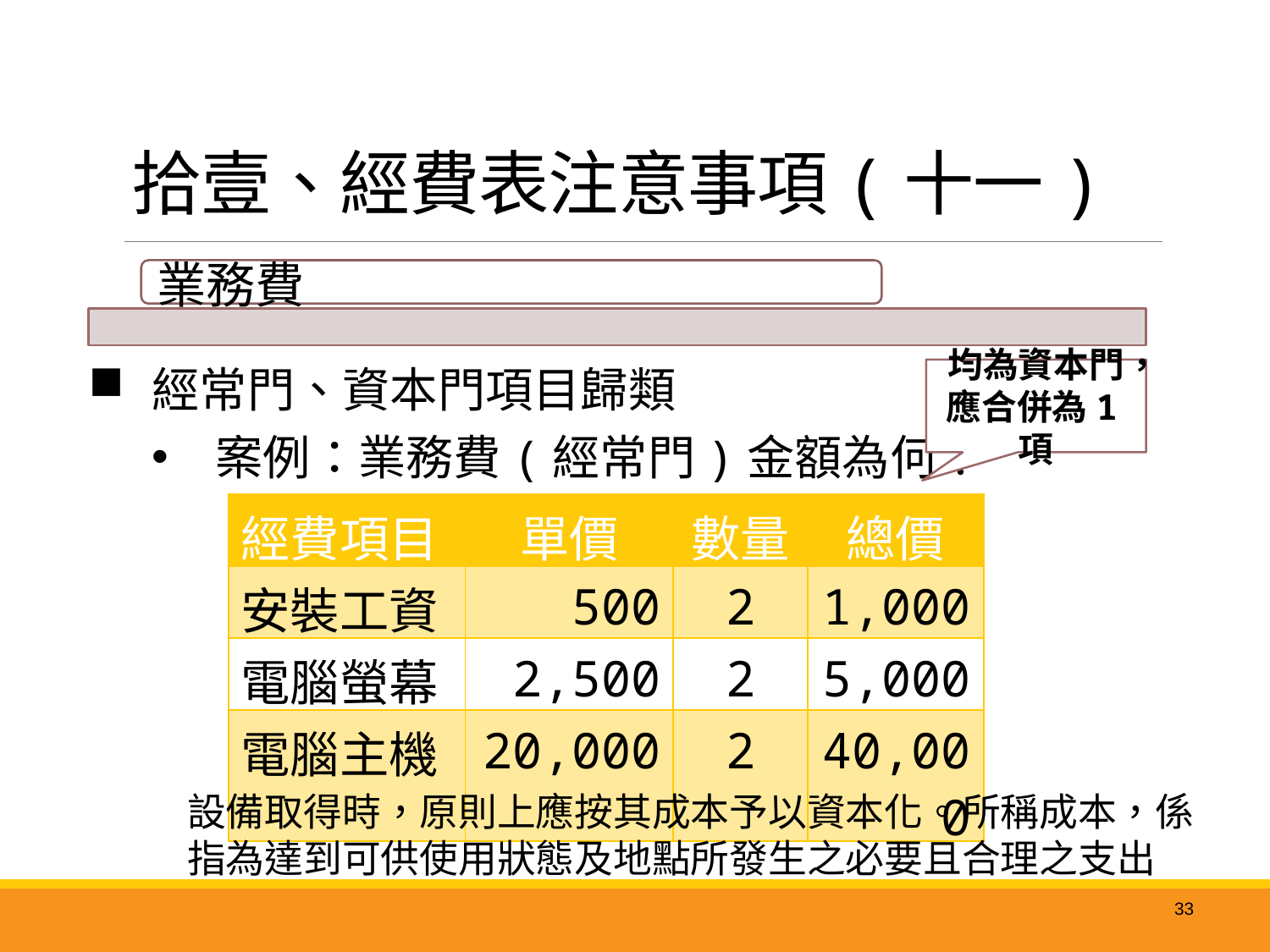

# 拾壹、經費表注意事項(十一)
業務費
經常門、資本門項目歸類
案例：業務費(經常門)金額為何？
均為資本門，應合併為1項
| 經費項目 | 單價 | 數量 | 總價 |
| --- | --- | --- | --- |
| 安裝工資 | 500 | 2 | 1,000 |
| 電腦螢幕 | 2,500 | 2 | 5,000 |
| 電腦主機 | 20,000 | 2 | 40,000 |
設備取得時，原則上應按其成本予以資本化。所稱成本，係指為達到可供使用狀態及地點所發生之必要且合理之支出
33